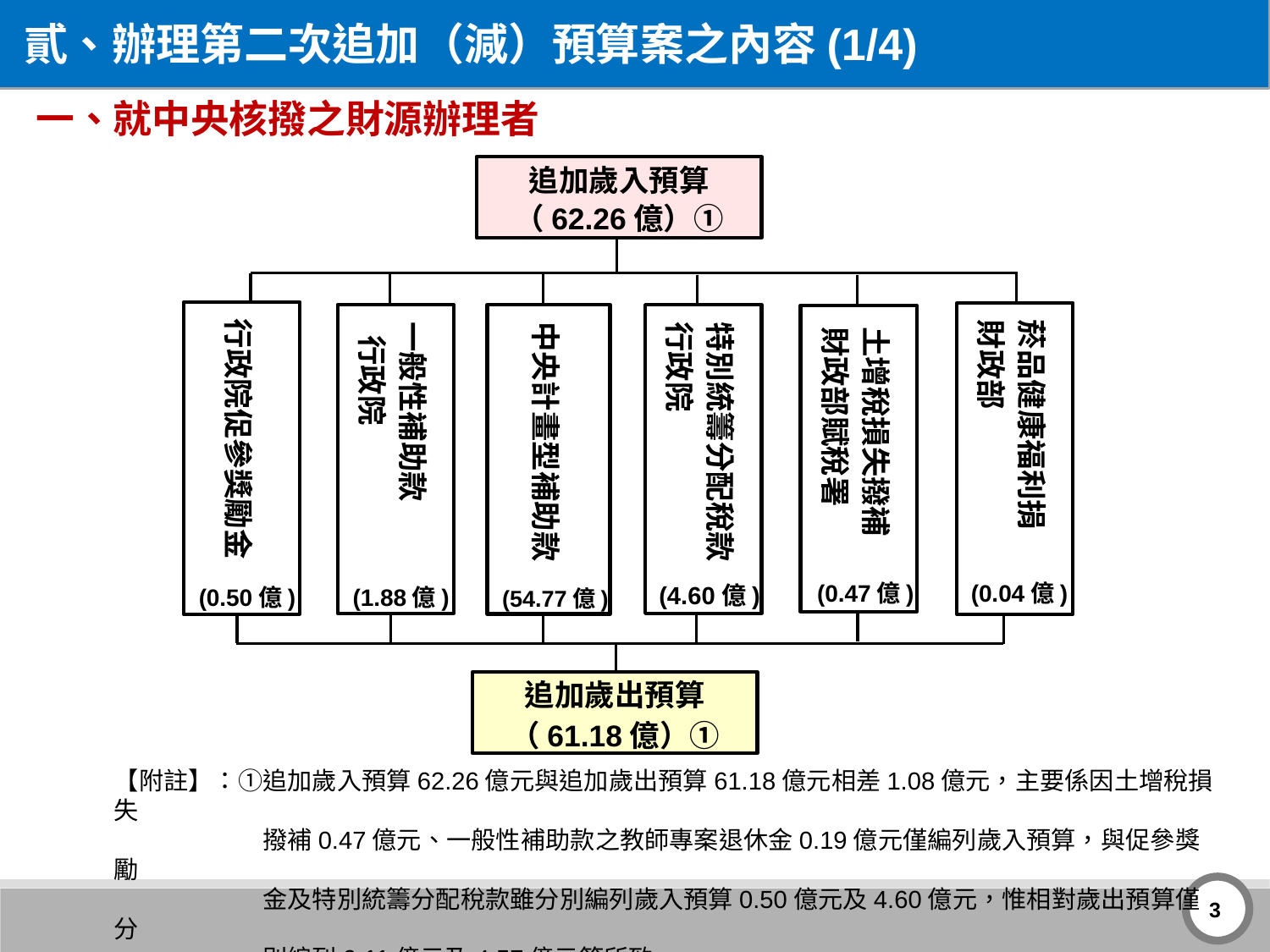

貳、辦理第二次追加（減）預算案之內容(1/4)
一、就中央核撥之財源辦理者
追加歲入預算
（62.26億）①
中央計畫型補助款
(54.77億)
特別統籌分配稅款
行政院
(4.60億)
土增稅損失撥補
財政部賦稅署
(0.47億)
行政院促參獎勵金
(0.04億)
追加歲出預算
（61.18億）①
菸品健康福利捐
財政部
(0.50億)
一般性補助款
 行政院
(1.88億)
【附註】：①追加歲入預算62.26億元與追加歲出預算61.18億元相差1.08億元，主要係因土增稅損失
　　　　　　撥補0.47億元、一般性補助款之教師專案退休金0.19億元僅編列歲入預算，與促參獎勵
　　　　　　金及特別統籌分配稅款雖分別編列歲入預算0.50億元及4.60億元，惟相對歲出預算僅分
　　　　　　別編列0.11億元及4.57億元等所致。

3